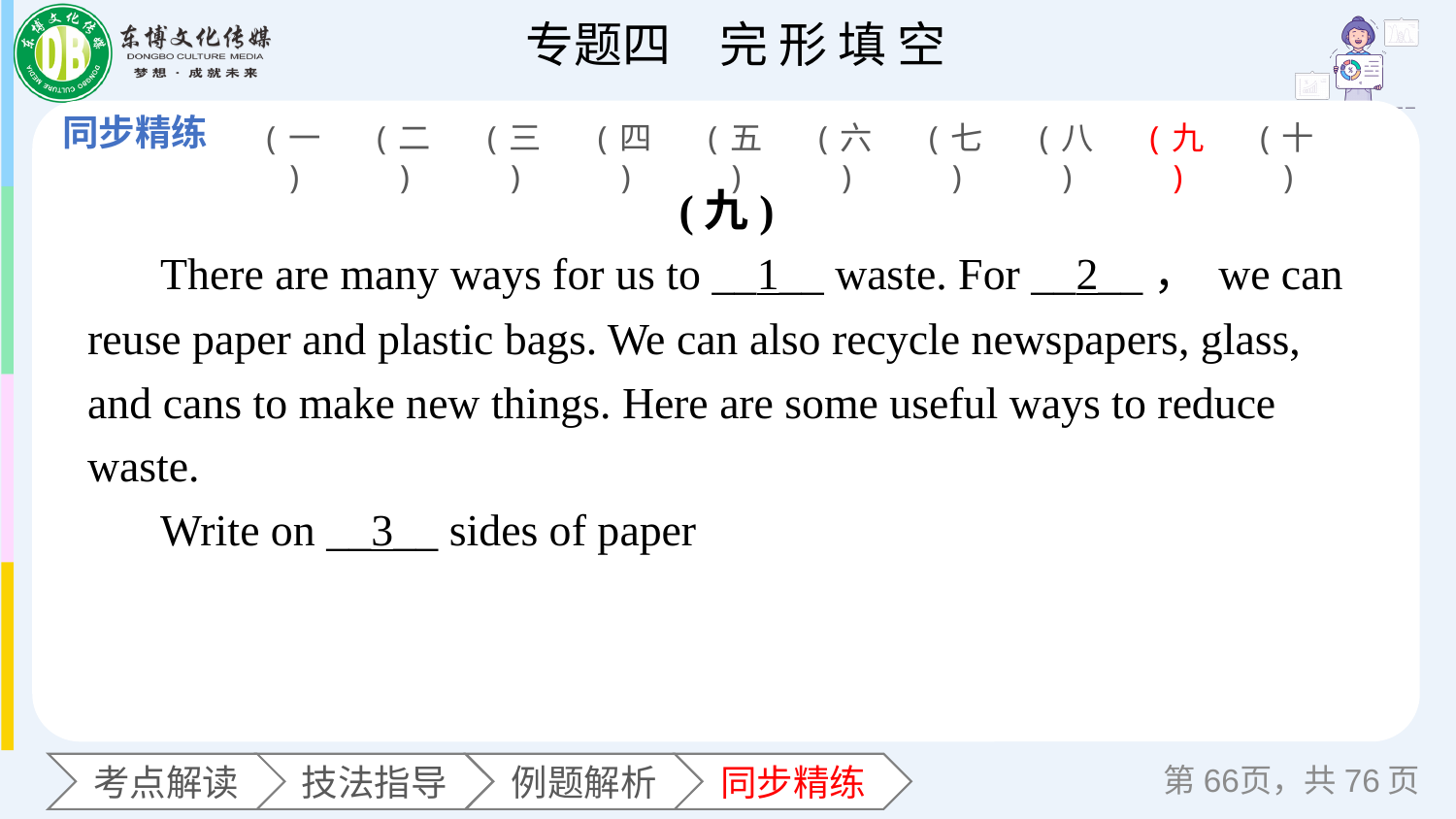

(一)
(二)
(三)
(四)
(五)
(六)
(七)
(八)
(九)
(十)
(九)
There are many ways for us to __1__ waste. For __2__， we can reuse paper and plastic bags. We can also recycle newspapers, glass, and cans to make new things. Here are some useful ways to reduce waste.
Write on __3__ sides of paper
第66页，共76页